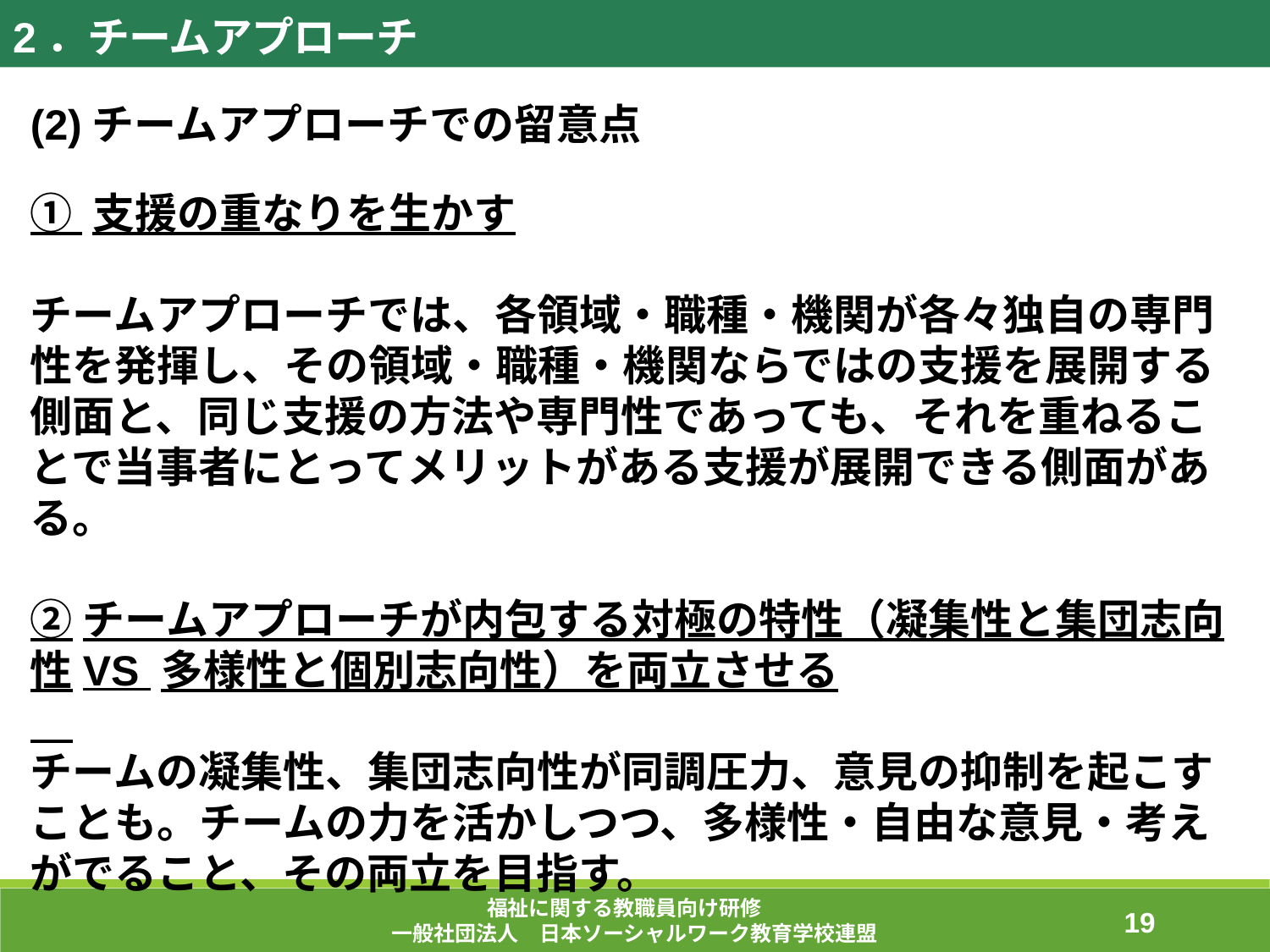

2．チームアプローチ
(2)チームアプローチでの留意点
① 支援の重なりを生かす

チームアプローチでは、各領域・職種・機関が各々独自の専門性を発揮し、その領域・職種・機関ならではの支援を展開する側面と、同じ支援の方法や専門性であっても、それを重ねることで当事者にとってメリットがある支援が展開できる側面がある。

②チームアプローチが内包する対極の特性（凝集性と集団志向性VS 多様性と個別志向性）を両立させる

チームの凝集性、集団志向性が同調圧力、意見の抑制を起こすことも。チームの力を活かしつつ、多様性・自由な意見・考えがでること、その両立を目指す。

福祉に関する教職員向け研修
一般社団法人　日本ソーシャルワーク教育学校連盟
19